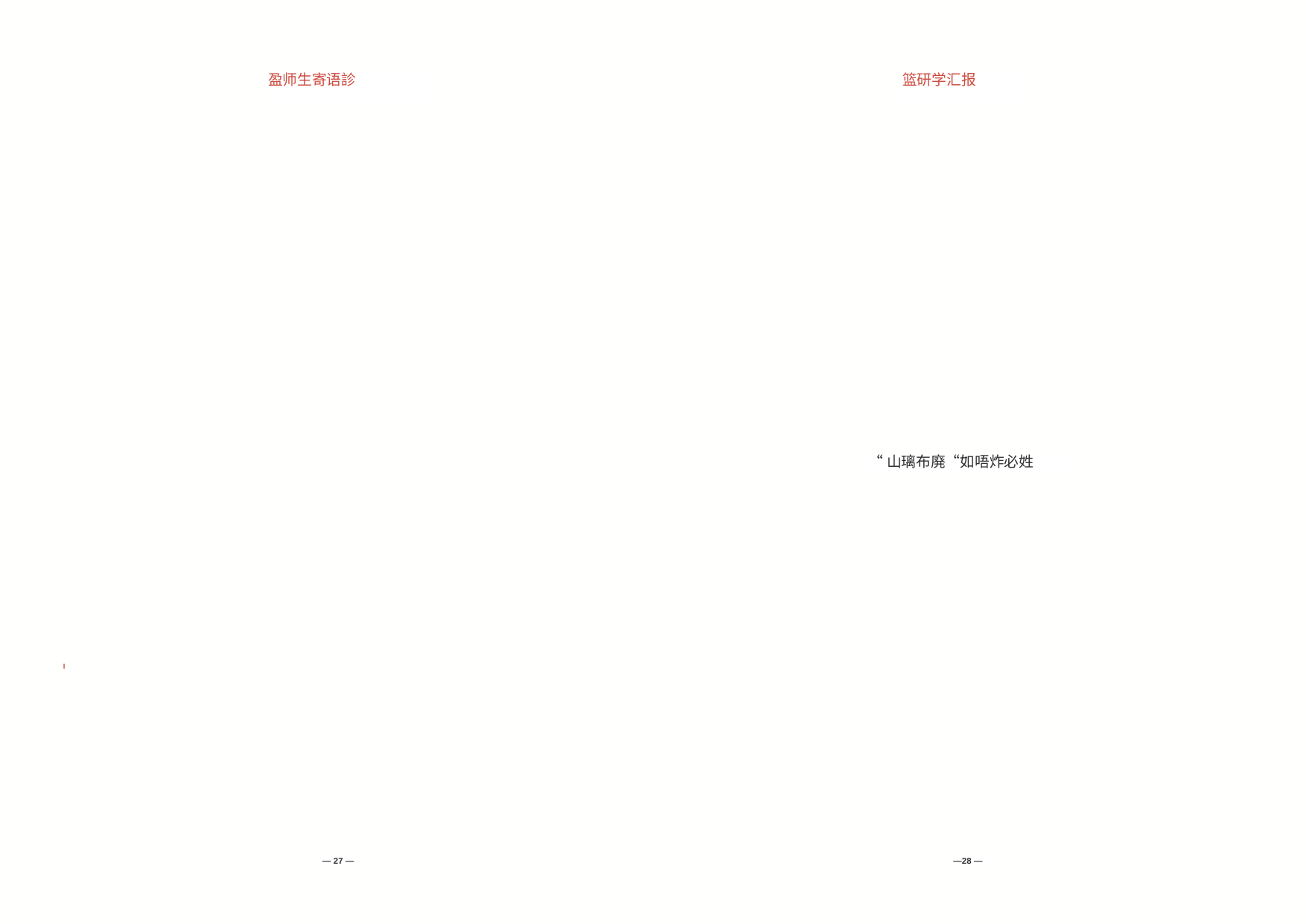

盈师生寄语診
篮研学汇报
“山璃布廃“如唔炸必姓
I
— 27 —
—28 —